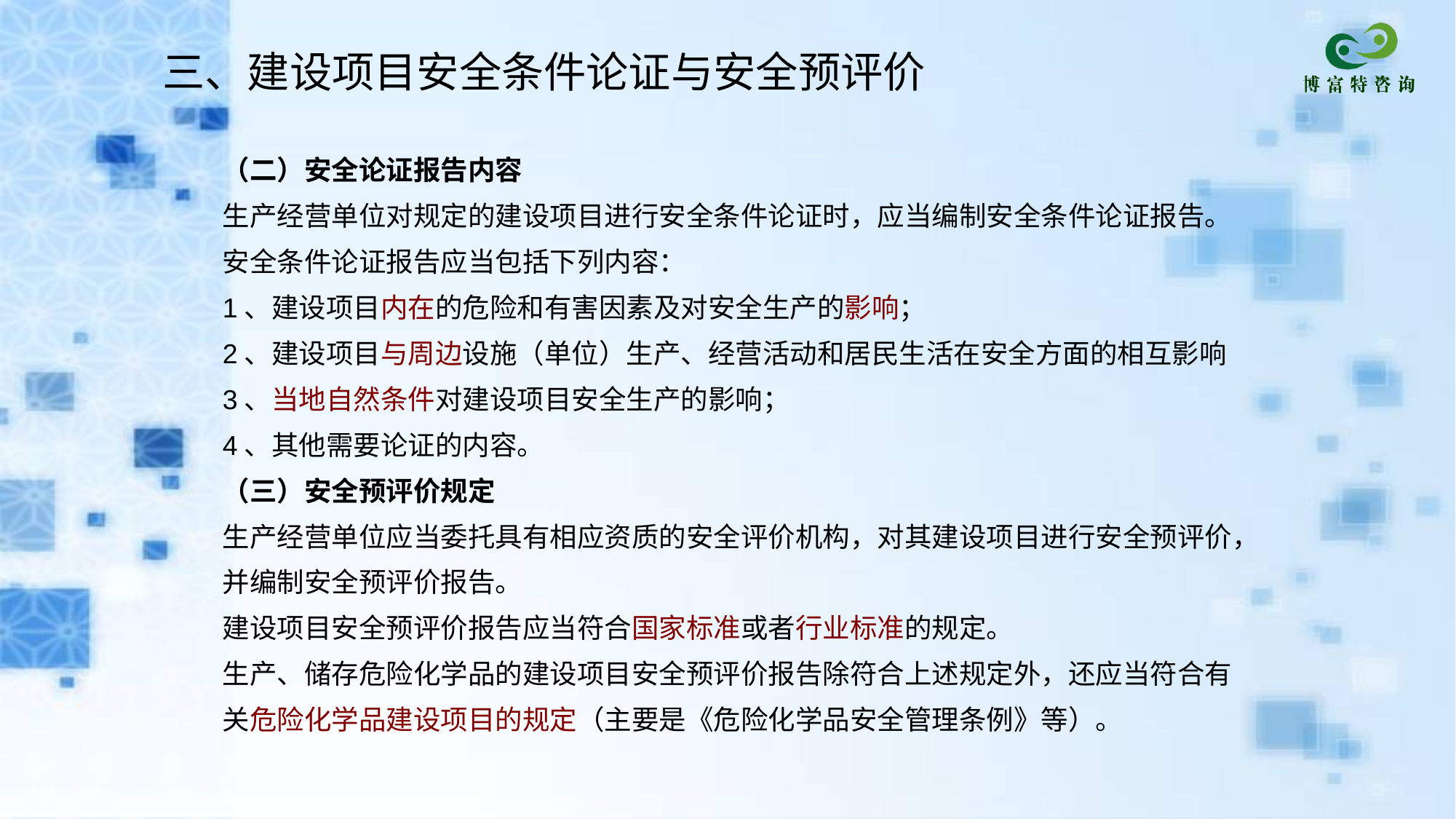

三、建设项目安全条件论证与安全预评价
（二）安全论证报告内容
生产经营单位对规定的建设项目进行安全条件论证时，应当编制安全条件论证报告。安全条件论证报告应当包括下列内容：
1、建设项目内在的危险和有害因素及对安全生产的影响；
2、建设项目与周边设施（单位）生产、经营活动和居民生活在安全方面的相互影响
3、当地自然条件对建设项目安全生产的影响；
4、其他需要论证的内容。
（三）安全预评价规定
生产经营单位应当委托具有相应资质的安全评价机构，对其建设项目进行安全预评价，并编制安全预评价报告。
建设项目安全预评价报告应当符合国家标准或者行业标准的规定。
生产、储存危险化学品的建设项目安全预评价报告除符合上述规定外，还应当符合有关危险化学品建设项目的规定（主要是《危险化学品安全管理条例》等）。